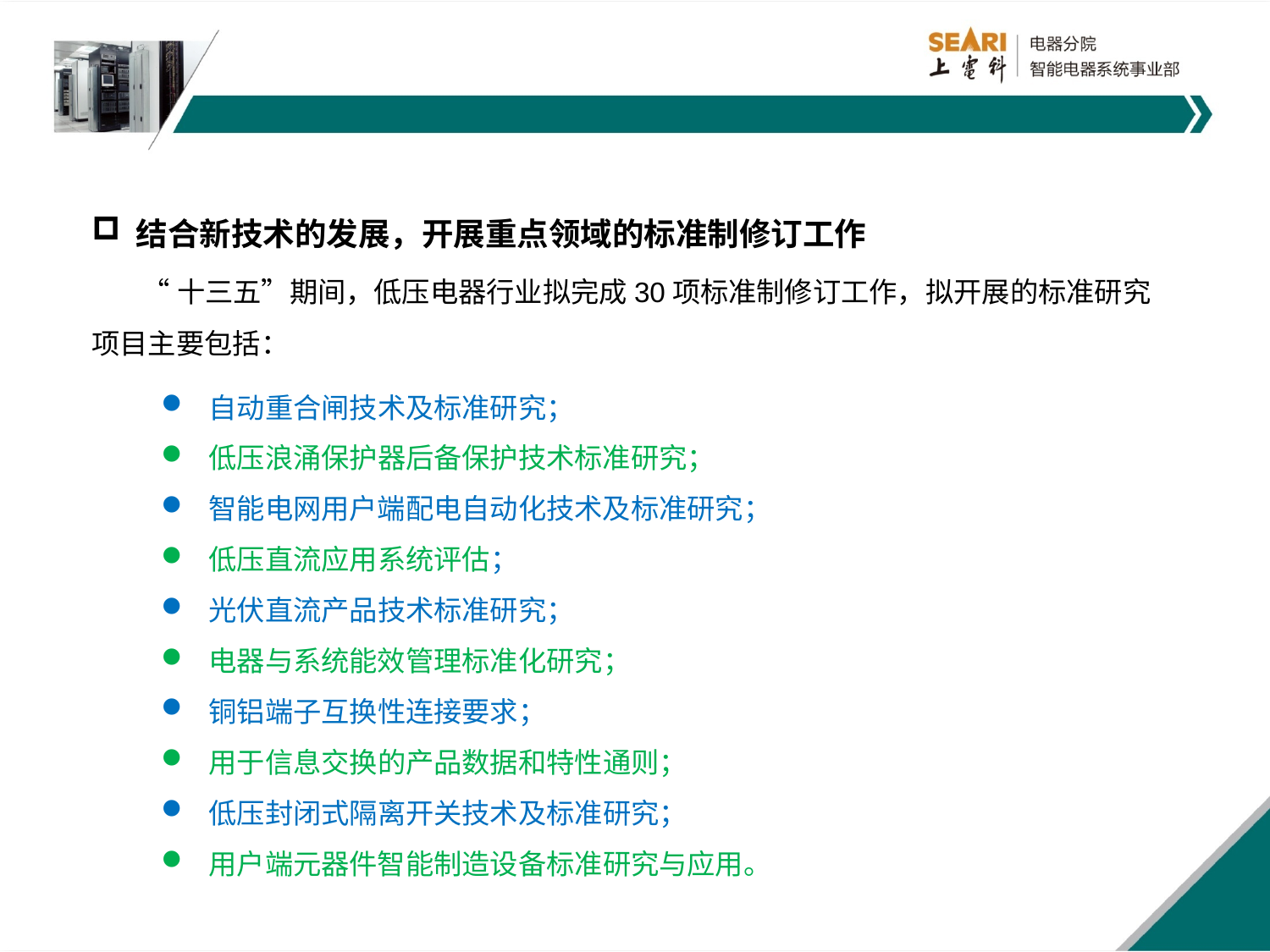

结合新技术的发展，开展重点领域的标准制修订工作
       “十三五”期间，低压电器行业拟完成30项标准制修订工作，拟开展的标准研究项目主要包括：
自动重合闸技术及标准研究；
低压浪涌保护器后备保护技术标准研究；
智能电网用户端配电自动化技术及标准研究；
低压直流应用系统评估；
光伏直流产品技术标准研究；
电器与系统能效管理标准化研究；
铜铝端子互换性连接要求；
用于信息交换的产品数据和特性通则；
低压封闭式隔离开关技术及标准研究；
用户端元器件智能制造设备标准研究与应用。